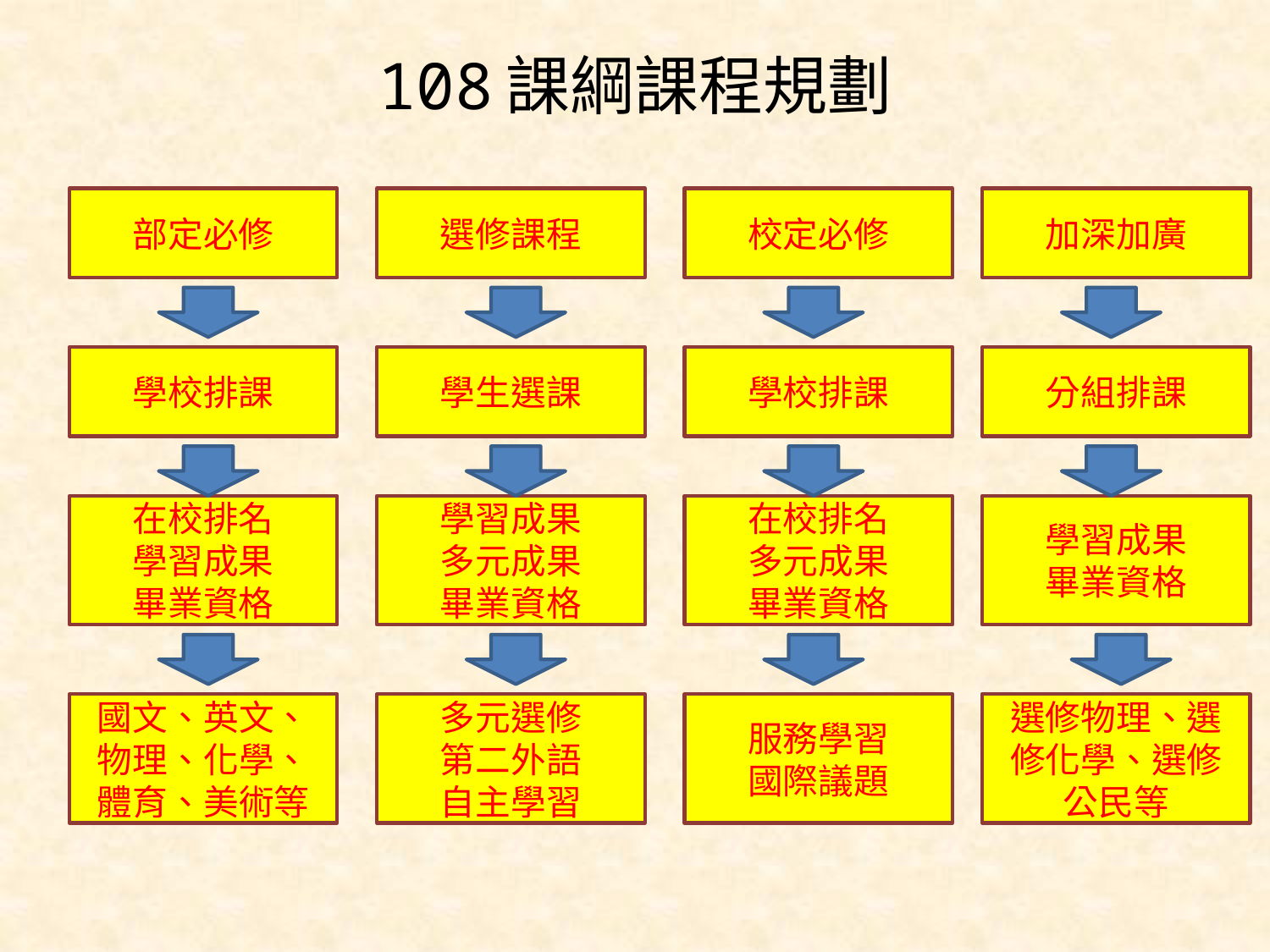

# 108課綱課程規劃
部定必修
選修課程
校定必修
加深加廣

學校排課
學生選課
學校排課
分組排課

在校排名
學習成果
畢業資格
學習成果
多元成果
畢業資格
在校排名
多元成果
畢業資格
學習成果
畢業資格

國文、英文、物理、化學、體育、美術等
多元選修
第二外語
自主學習
服務學習
國際議題
選修物理、選修化學、選修公民等